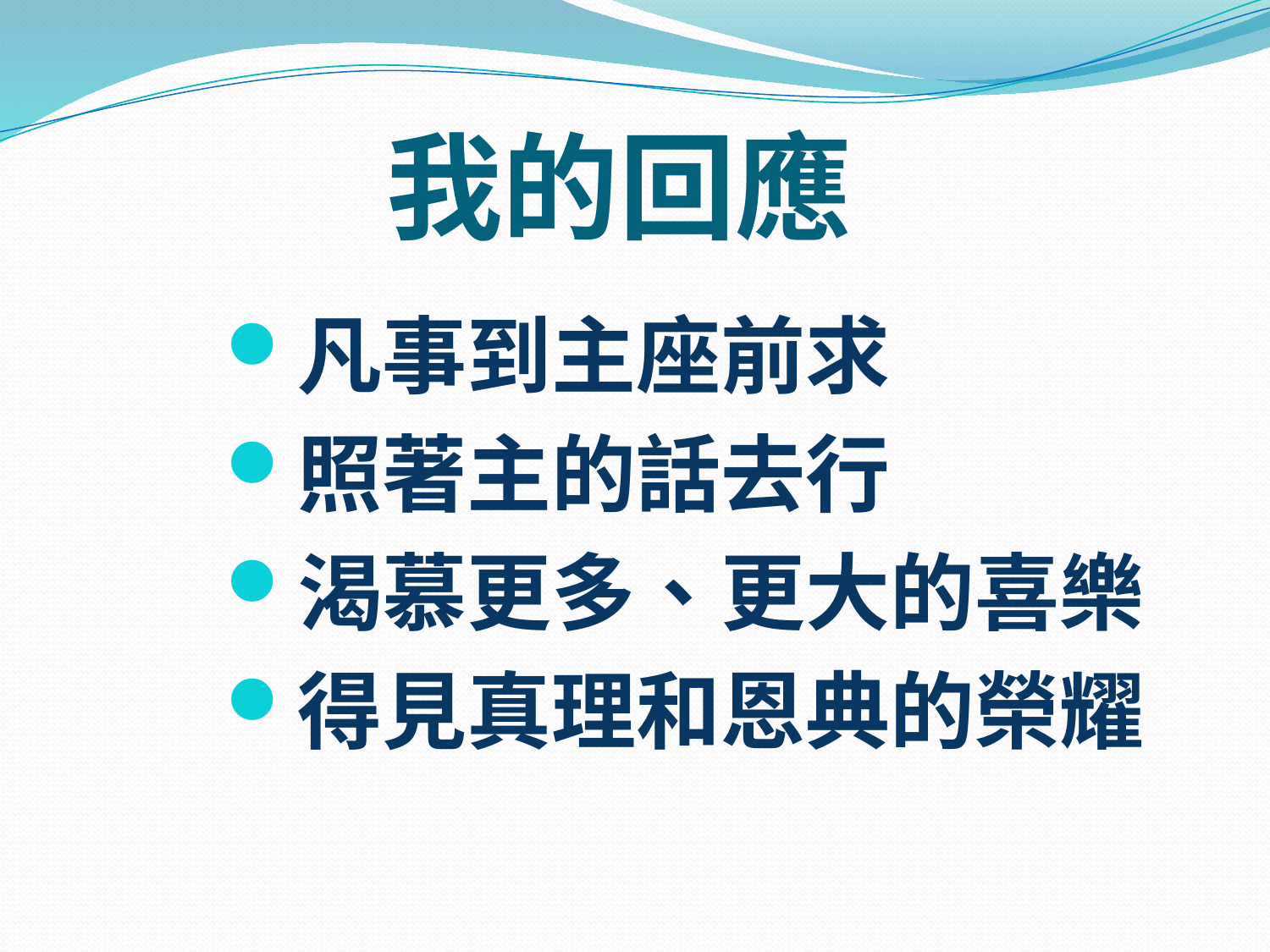

# 我的回應
凡事到主座前求
照著主的話去行
渴慕更多、更大的喜樂
得見真理和恩典的榮耀